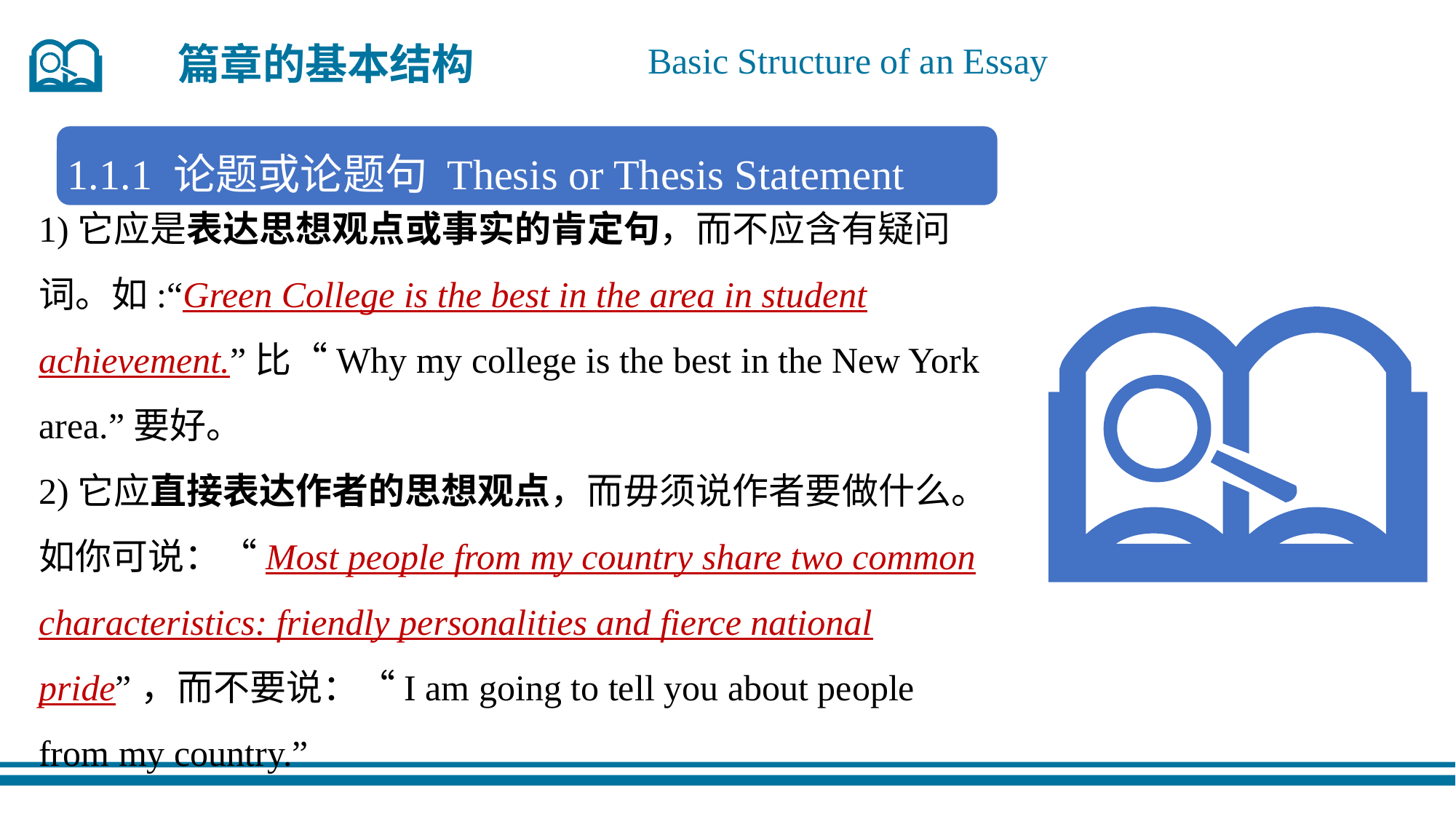

篇章的基本结构
Basic Structure of an Essay

1.1.1 论题或论题句 Thesis or Thesis Statement
1)它应是表达思想观点或事实的肯定句，而不应含有疑问词。如:“Green College is the best in the area in student achievement.”比“Why my college is the best in the New York area.”要好。
2)它应直接表达作者的思想观点，而毋须说作者要做什么。如你可说：“Most people from my country share two common characteristics: friendly personalities and fierce national pride”，而不要说：“I am going to tell you about people from my country.”